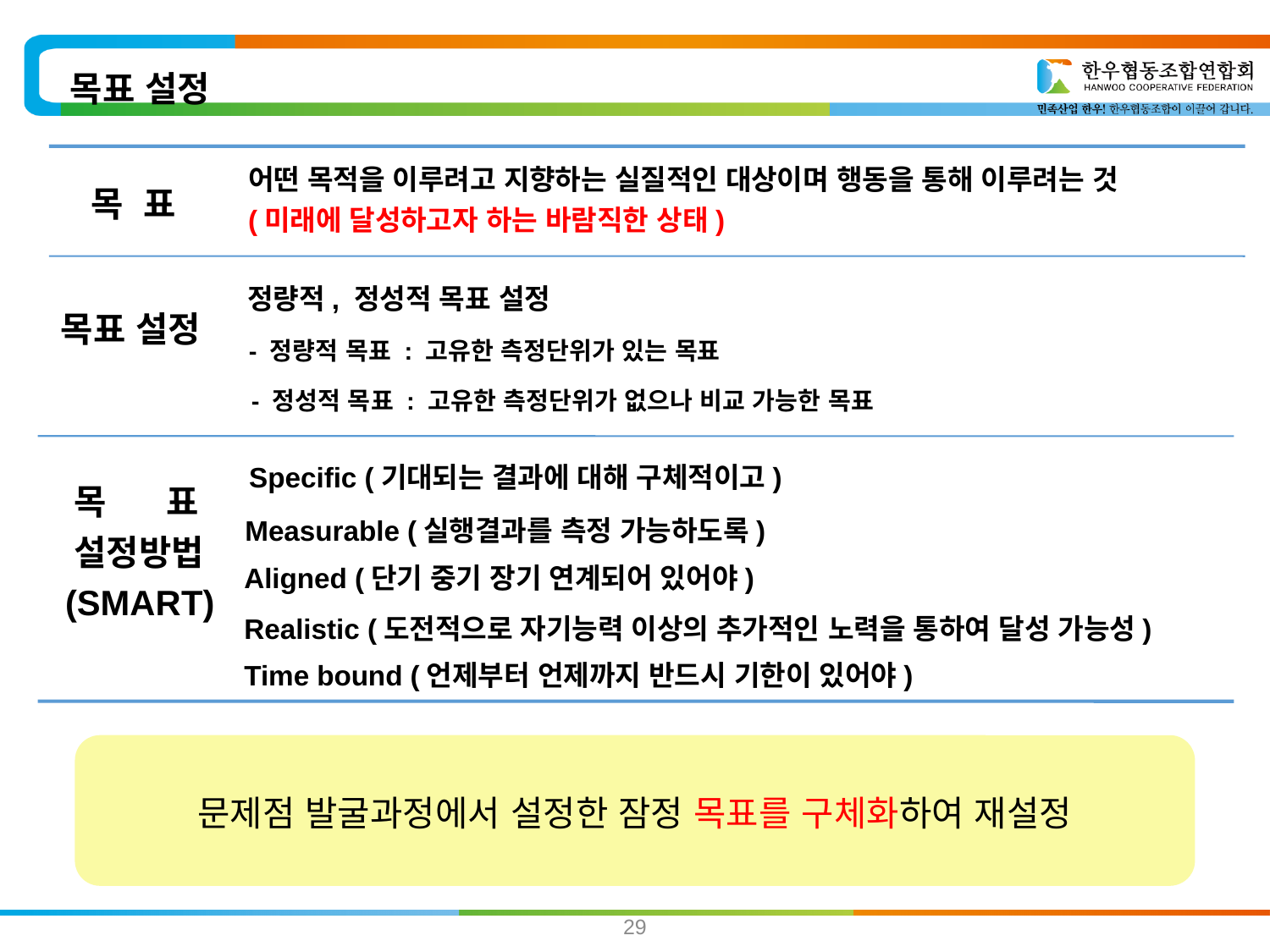

목표 설정

어떤 목적을 이루려고 지향하는 실질적인 대상이며 행동을 통해 이루려는 것
(미래에 달성하고자 하는 바람직한 상태)
목  표

정량적, 정성적 목표 설정

목표 설정
 - 정량적 목표 : 고유한 측정단위가 있는 목표
 - 정성적 목표 : 고유한 측정단위가 없으나 비교 가능한 목표

 Specific (기대되는 결과에 대해 구체적이고)
 목      표
 설정방법
 (SMART)
 Measurable (실행결과를 측정 가능하도록)
 Aligned (단기 중기 장기 연계되어 있어야)
 Realistic (도전적으로 자기능력 이상의 추가적인 노력을 통하여 달성 가능성)
 Time bound (언제부터 언제까지 반드시 기한이 있어야)

문제점 발굴과정에서 설정한 잠정 목표를 구체화하여 재설정